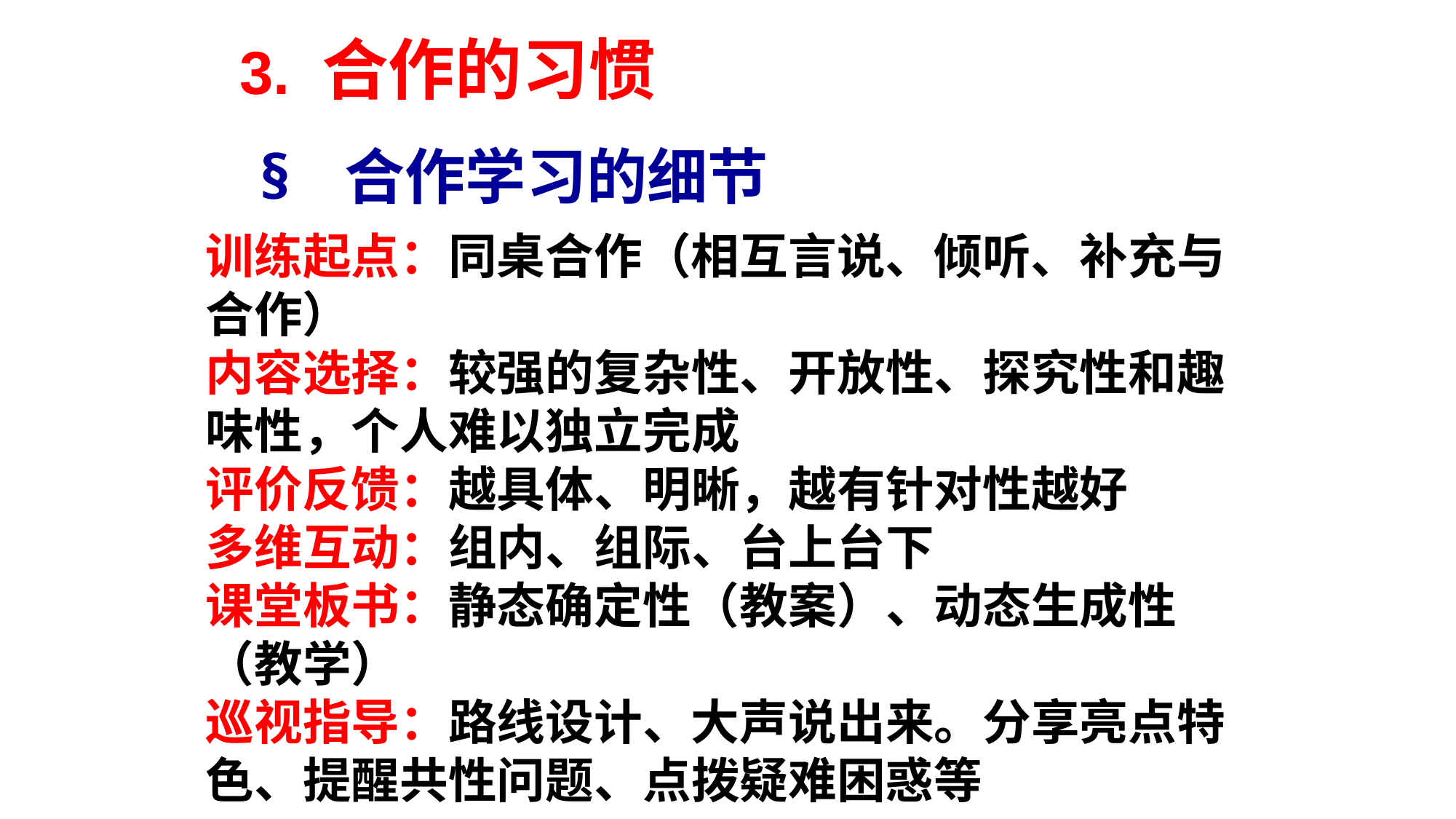

3. 合作的习惯
§ 合作学习的细节
训练起点：同桌合作（相互言说、倾听、补充与合作）
内容选择：较强的复杂性、开放性、探究性和趣味性，个人难以独立完成
评价反馈：越具体、明晰，越有针对性越好
多维互动：组内、组际、台上台下
课堂板书：静态确定性（教案）、动态生成性（教学）
巡视指导：路线设计、大声说出来。分享亮点特色、提醒共性问题、点拨疑难困惑等